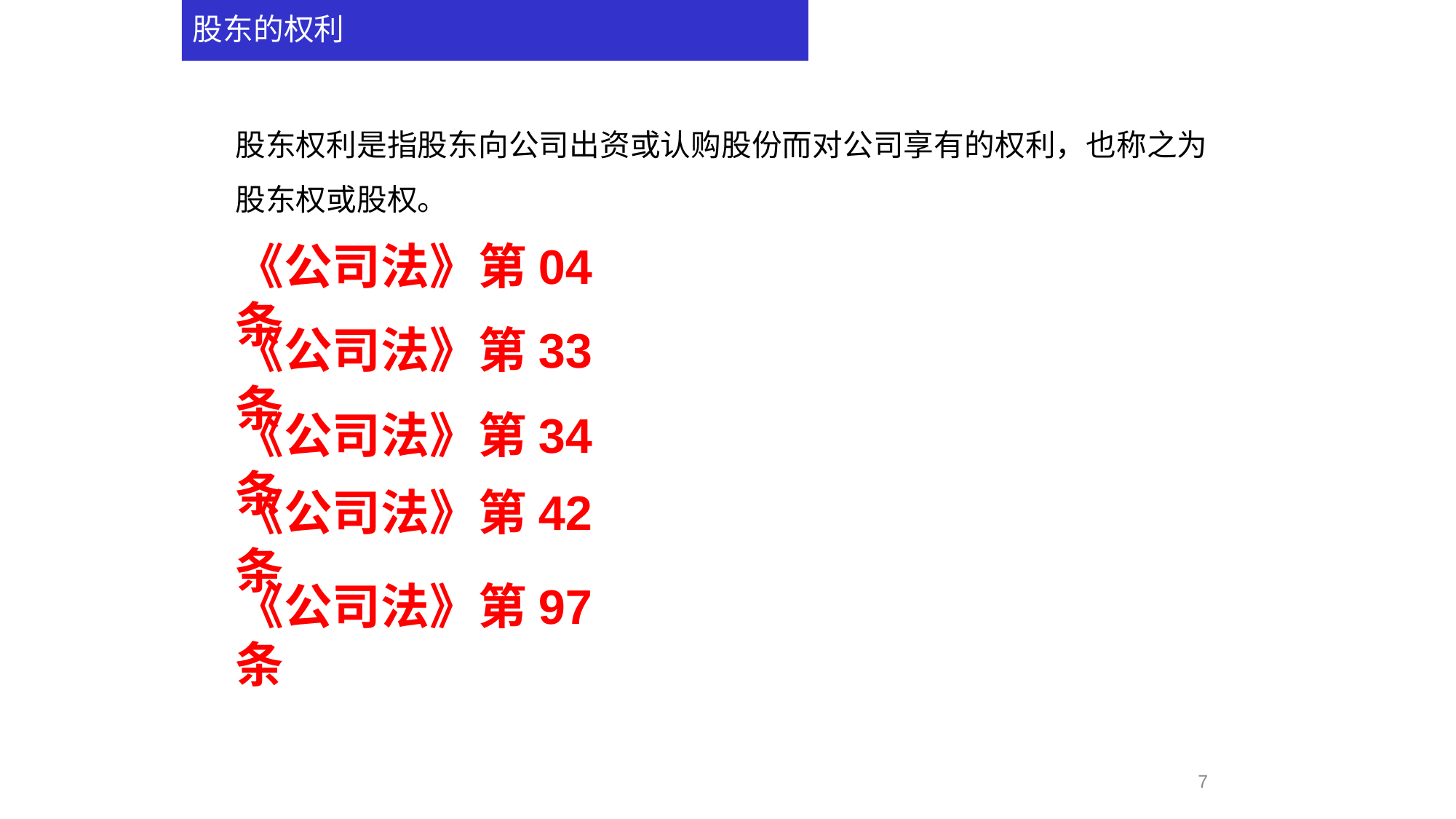

# 股东的权利
股东权利是指股东向公司出资或认购股份而对公司享有的权利，也称之为股东权或股权。
《公司法》第04条
《公司法》第33条
《公司法》第34条
《公司法》第42条
《公司法》第97条
7